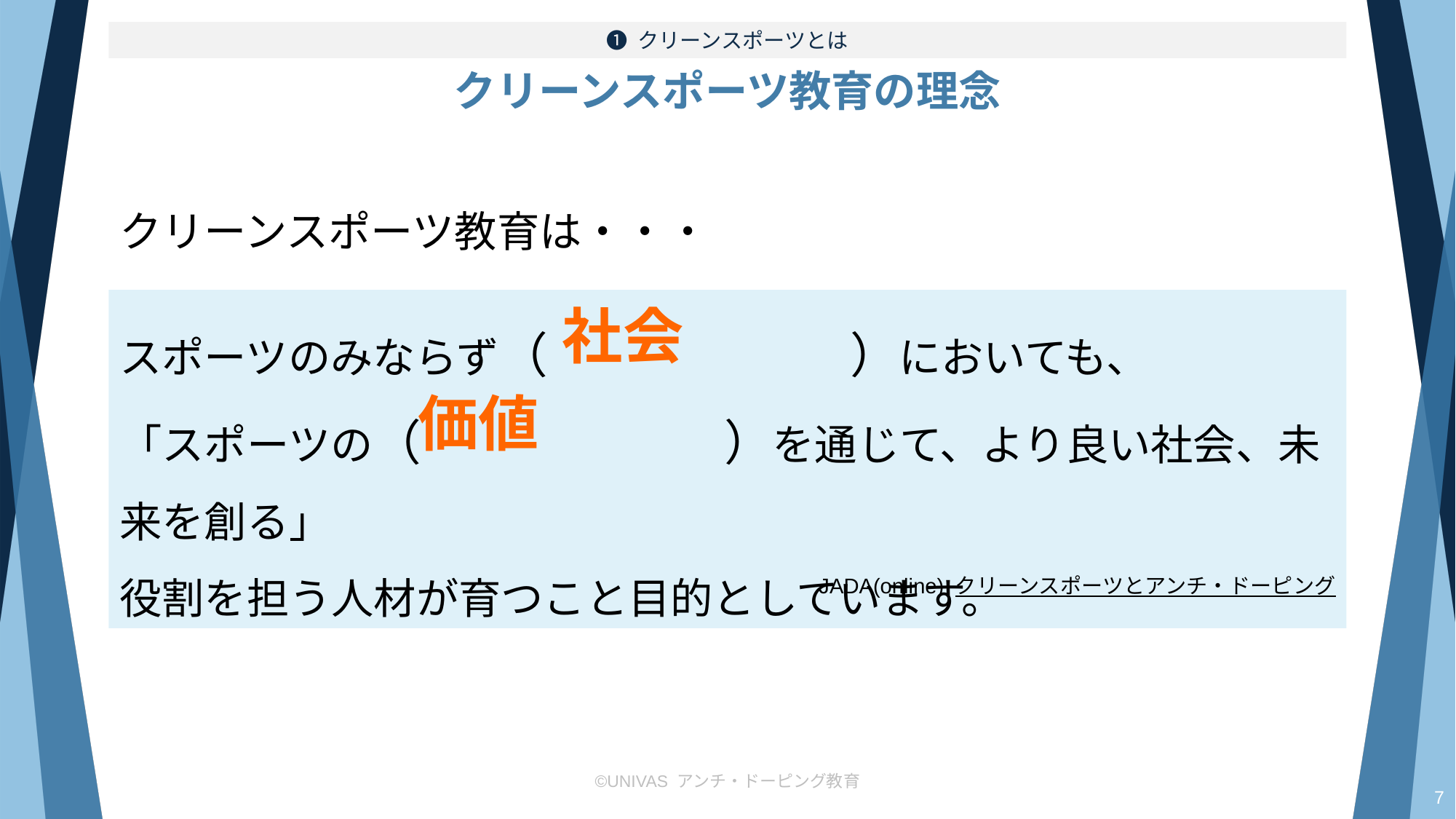

❶ クリーンスポーツとは
クリーンスポーツ教育の理念
クリーンスポーツ教育は・・・
スポーツのみならず（　　　　　　 ）においても、
「スポーツの（　　　　　　 ）を通じて、より良い社会、未来を創る」
役割を担う人材が育つこと目的としています。
JADA(online) クリーンスポーツとアンチ・ドーピング
社会
価値
©UNIVAS アンチ・ドーピング教育
7